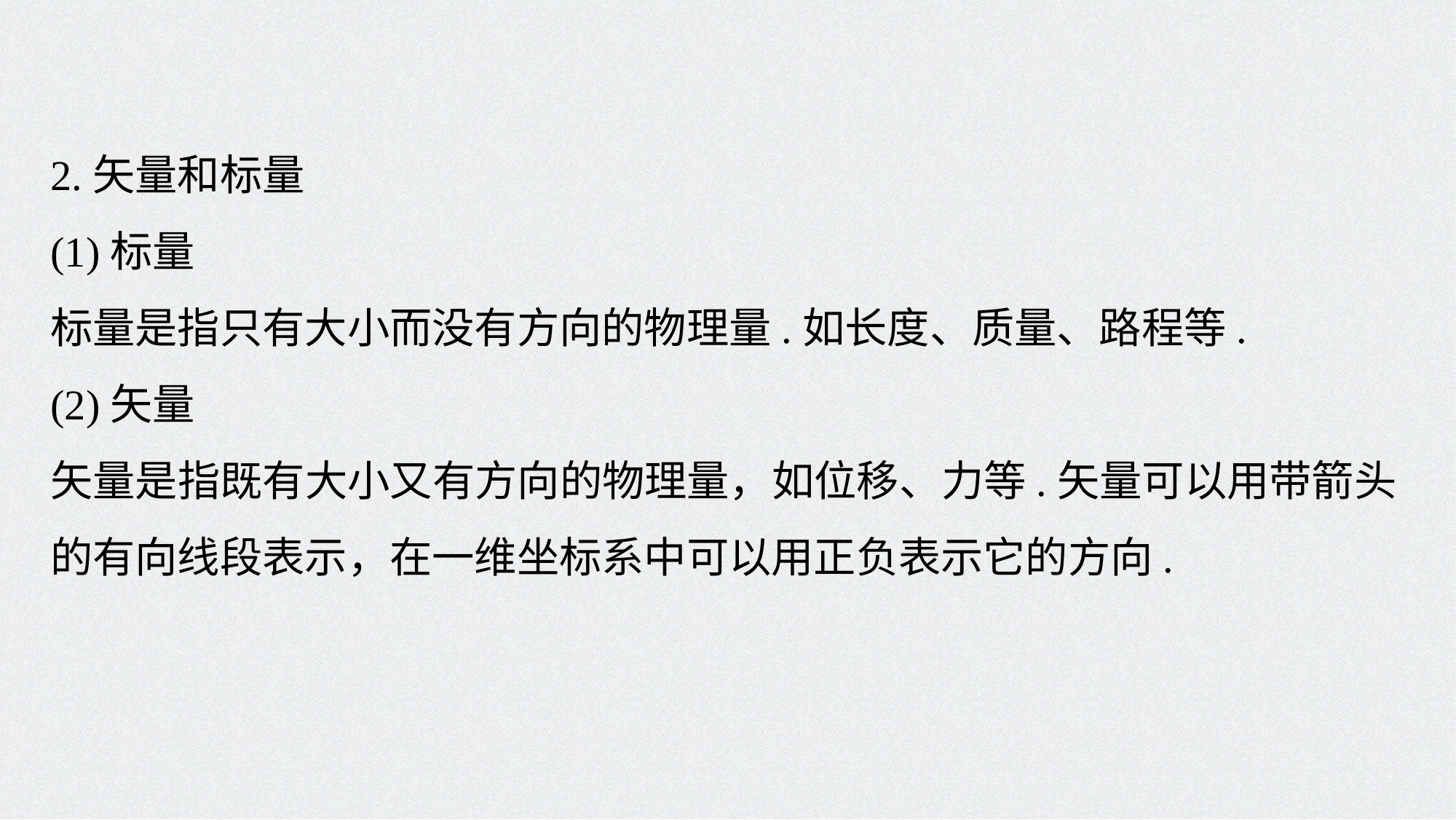

2.矢量和标量
(1)标量
标量是指只有大小而没有方向的物理量.如长度、质量、路程等.
(2)矢量
矢量是指既有大小又有方向的物理量，如位移、力等.矢量可以用带箭头的有向线段表示，在一维坐标系中可以用正负表示它的方向.